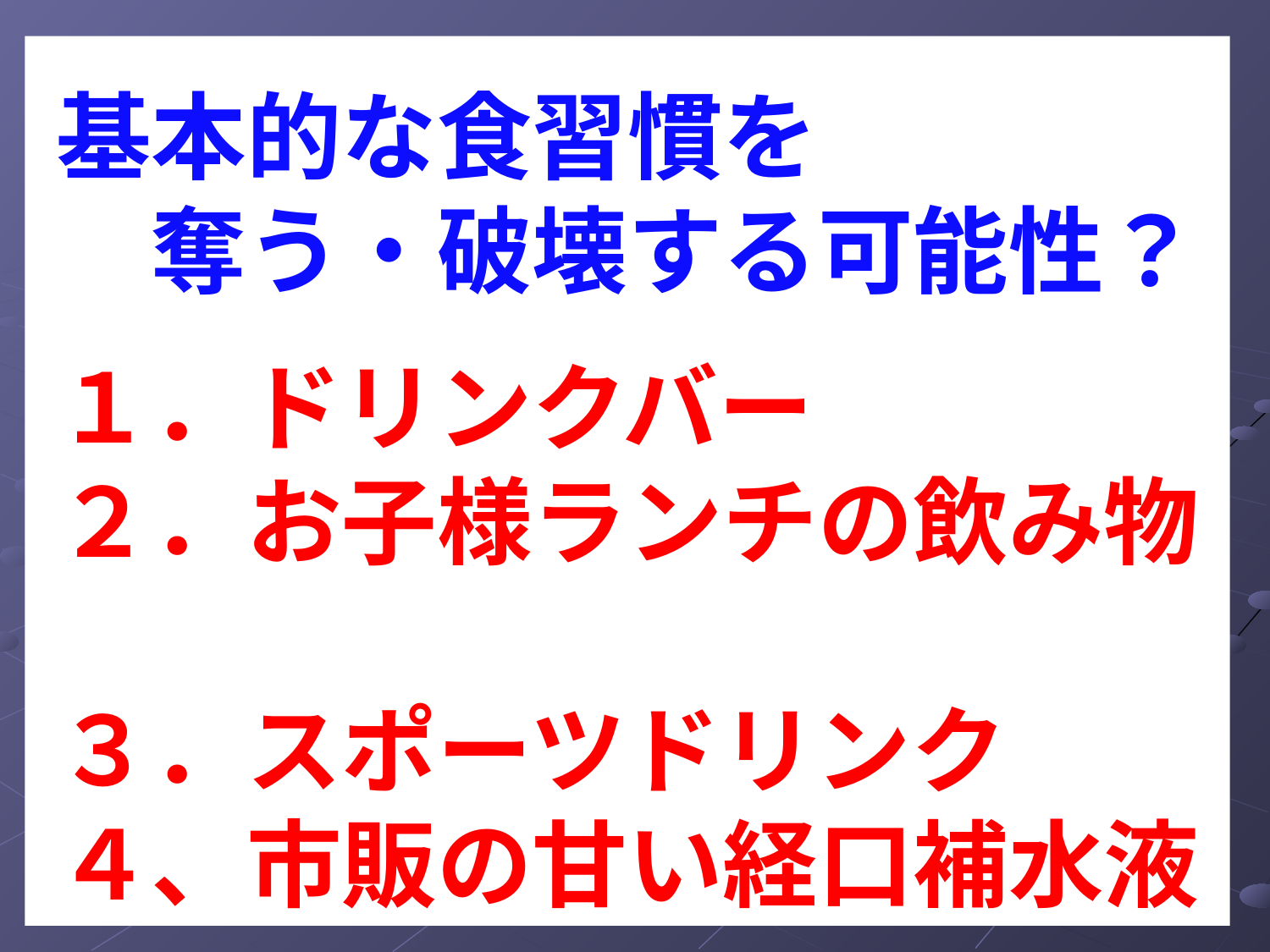

基本的な食習慣を
　奪う・破壊する可能性？

１．ドリンクバー
２．お子様ランチの飲み物

３．スポーツドリンク
４、市販の甘い経口補水液